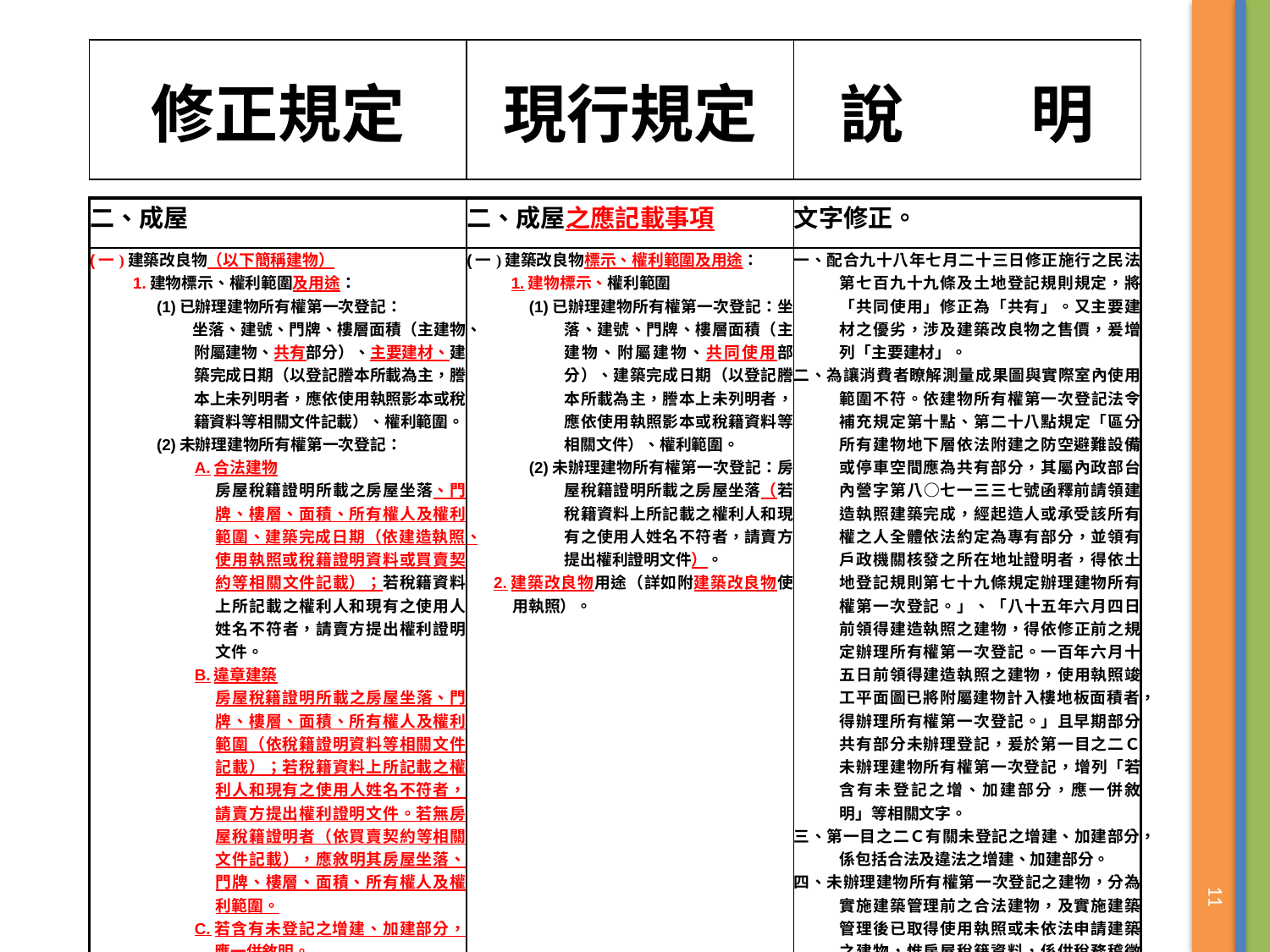

| 修正規定 | 現行規定 | 說　　明 |
| --- | --- | --- |
| 二、成屋 | 二、成屋之應記載事項 | 文字修正。 |
| --- | --- | --- |
| (一)建築改良物（以下簡稱建物） 1.建物標示、權利範圍及用途： (1)已辦理建物所有權第一次登記： 坐落、建號、門牌、樓層面積（主建物、附屬建物、共有部分）、主要建材、建築完成日期（以登記謄本所載為主，謄本上未列明者，應依使用執照影本或稅籍資料等相關文件記載）、權利範圍。 (2)未辦理建物所有權第一次登記： A.合法建物 房屋稅籍證明所載之房屋坐落、門牌、樓層、面積、所有權人及權利範圍、建築完成日期（依建造執照、使用執照或稅籍證明資料或買賣契約等相關文件記載）；若稅籍資料上所記載之權利人和現有之使用人姓名不符者，請賣方提出權利證明文件。 B.違章建築 房屋稅籍證明所載之房屋坐落、門牌、樓層、面積、所有權人及權利範圍（依稅籍證明資料等相關文件記載）；若稅籍資料上所記載之權利人和現有之使用人姓名不符者，請賣方提出權利證明文件。若無房屋稅籍證明者（依買賣契約等相關文件記載），應敘明其房屋坐落、門牌、樓層、面積、所有權人及權利範圍。 C.若含有未登記之增建、加建部分，應一併敘明。 (3)建物用途，詳如附建物使用執照、建物登記謄本或其他足資證明法定用途文件（如建物竣工平面圖）。 (4)建物測量成果圖或建物標示圖（已登記建物）及房屋位置略圖。 | (一)建築改良物標示、權利範圍及用途： 1.建物標示、權利範圍 (1)已辦理建物所有權第一次登記：坐落、建號、門牌、樓層面積（主建物、附屬建物、共同使用部分）、建築完成日期（以登記謄本所載為主，謄本上未列明者，應依使用執照影本或稅籍資料等相關文件）、權利範圍。 (2)未辦理建物所有權第一次登記：房屋稅籍證明所載之房屋坐落（若稅籍資料上所記載之權利人和現有之使用人姓名不符者，請賣方提出權利證明文件）。 2.建築改良物用途（詳如附建築改良物使用執照）。 | 一、配合九十八年七月二十三日修正施行之民法第七百九十九條及土地登記規則規定，將「共同使用」修正為「共有」。又主要建材之優劣，涉及建築改良物之售價，爰增列「主要建材」。 二、為讓消費者瞭解測量成果圖與實際室內使用範圍不符。依建物所有權第一次登記法令補充規定第十點、第二十八點規定「區分所有建物地下層依法附建之防空避難設備或停車空間應為共有部分，其屬內政部台內營字第八○七一三三七號函釋前請領建造執照建築完成，經起造人或承受該所有權之人全體依法約定為專有部分，並領有戶政機關核發之所在地址證明者，得依土地登記規則第七十九條規定辦理建物所有權第一次登記。」、「八十五年六月四日前領得建造執照之建物，得依修正前之規定辦理所有權第一次登記。一百年六月十五日前領得建造執照之建物，使用執照竣工平面圖已將附屬建物計入樓地板面積者，得辦理所有權第一次登記。」且早期部分共有部分未辦理登記，爰於第一目之二Ｃ未辦理建物所有權第一次登記，增列「若含有未登記之增、加建部分，應一併敘明」等相關文字。 三、第一目之二Ｃ有關未登記之增建、加建部分，係包括合法及違法之增建、加建部分。 四、未辦理建物所有權第一次登記之建物，分為實施建築管理前之合法建物，及實施建築管理後已取得使用執照或未依法申請建築之建物，惟房屋稅籍資料，係供稅務稽徵之用，其相關資料尚屬明確，爰修正第一目之二Ａ文字。 |
11